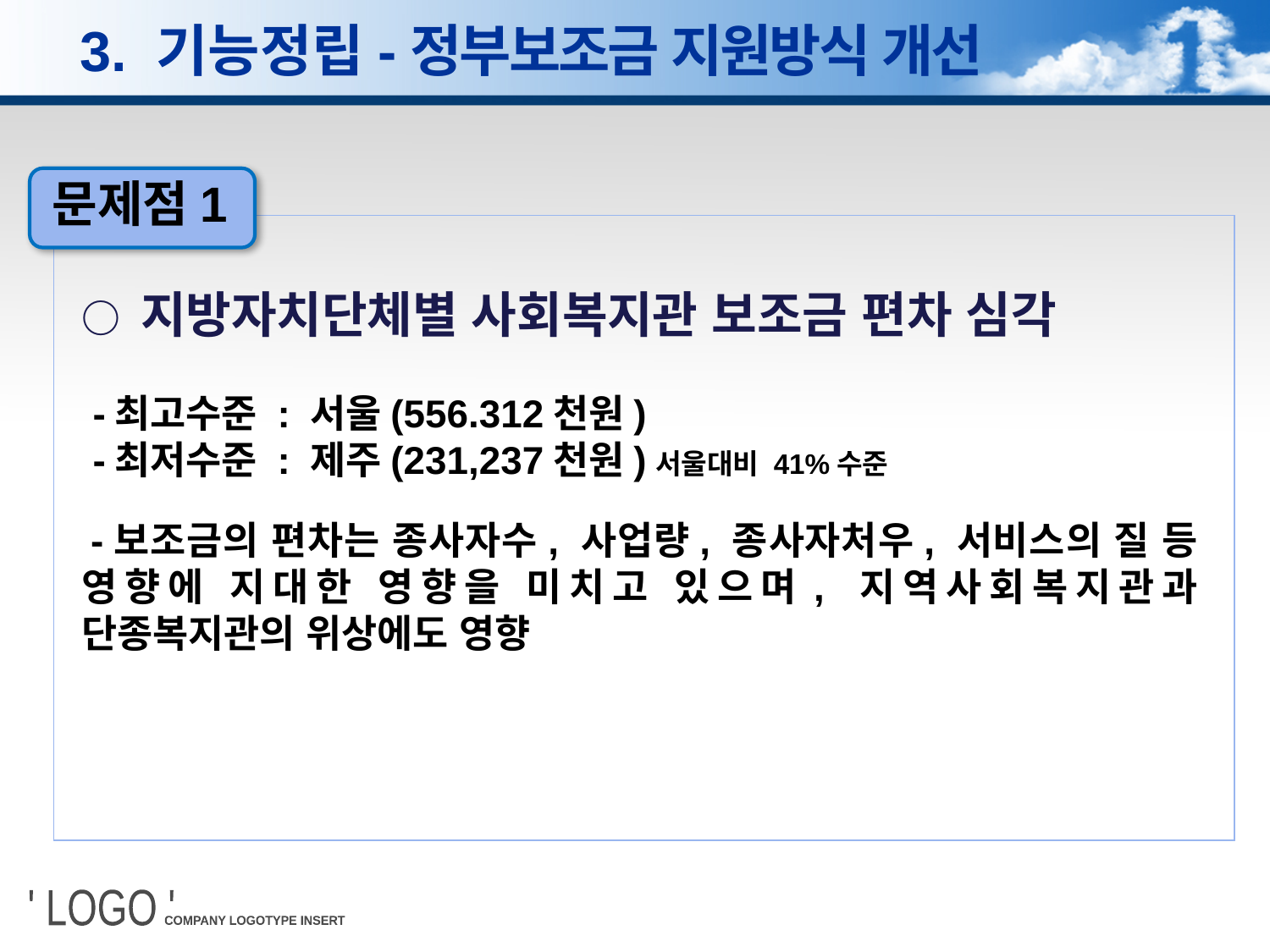

# 3. 기능정립-정부보조금 지원방식 개선
문제점1

○ 지방자치단체별 사회복지관 보조금 편차 심각

 -최고수준 : 서울(556.312천원)
 -최저수준 : 제주(231,237천원)서울대비 41%수준

 -보조금의 편차는 종사자수, 사업량, 종사자처우, 서비스의 질 등 영향에 지대한 영향을 미치고 있으며, 지역사회복지관과 단종복지관의 위상에도 영향